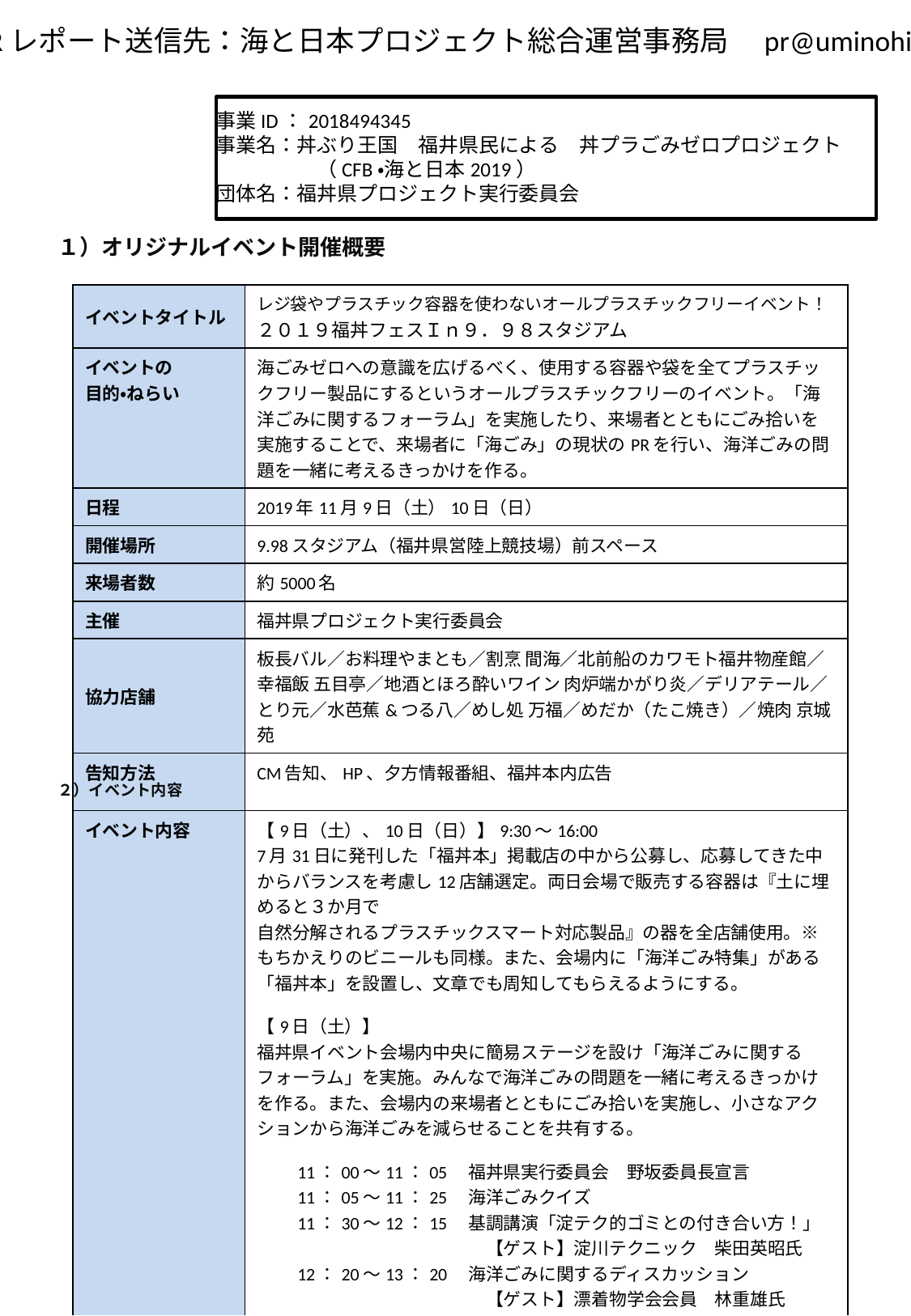

事業ID：2018494345
事業名：丼ぶり王国　福井県民による　丼プラごみゼロプロジェクト
　　　　　（CFB・海と日本2019）
団体名：福丼県プロジェクト実行委員会
１）オリジナルイベント開催概要
| イベントタイトル | レジ袋やプラスチック容器を使わないオールプラスチックフリーイベント！ ２０１９福丼フェスＩｎ９．９８スタジアム |
| --- | --- |
| イベントの 目的・ねらい | 海ごみゼロへの意識を広げるべく、使用する容器や袋を全てプラスチックフリー製品にするというオールプラスチックフリーのイベント。「海洋ごみに関するフォーラム」を実施したり、来場者とともにごみ拾いを実施することで、来場者に「海ごみ」の現状のPRを行い、海洋ごみの問題を一緒に考えるきっかけを作る。 |
| 日程 | 2019年11月9日（土）10日（日） |
| 開催場所 | 9.98スタジアム（福井県営陸上競技場）前スペース |
| 来場者数 | 約5000名 |
| 主催 | 福丼県プロジェクト実行委員会 |
| 協力店舗 | 板長バル／お料理やまとも／割烹 間海／北前船のカワモト福井物産館／ 幸福飯 五目亭／地酒とほろ酔いワイン 肉炉端かがり炎／デリアテール／ とり元／水芭蕉&つる八／めし処 万福／めだか（たこ焼き）／焼肉 京城苑 |
| 告知方法 | CM告知、HP、夕方情報番組、福丼本内広告 |
２）イベント内容

| イベント内容 | 【9日（土）、10日（日）】9:30～16:00 7月31日に発刊した「福丼本」掲載店の中から公募し、応募してきた中からバランスを考慮し12店舗選定。両日会場で販売する容器は『土に埋めると３か月で 自然分解されるプラスチックスマート対応製品』の器を全店舗使用。※もちかえりのビニールも同様。また、会場内に「海洋ごみ特集」がある「福丼本」を設置し、文章でも周知してもらえるようにする。 【9日（土）】 福丼県イベント会場内中央に簡易ステージを設け「海洋ごみに関するフォーラム」を実施。みんなで海洋ごみの問題を一緒に考えるきっかけを作る。また、会場内の来場者とともにごみ拾いを実施し、小さなアクションから海洋ごみを減らせることを共有する。 　　11：00～11：05　福丼県実行委員会　野坂委員長宣言 　　11：05～11：25　海洋ごみクイズ 　　11：30～12：15　基調講演「淀テク的ゴミとの付き合い方！」 　　　　　　　　　　　　　【ゲスト】淀川テクニック　柴田英昭氏 　　12：20～13：20　海洋ごみに関するディスカッション 　　　　　　　　　　　　　【ゲスト】漂着物学会会員　林重雄氏 　　　　　　　　　　　　　　　　　　 エコプランふくい　高島直子氏 　　13：30～　　　　 会場内でごみ拾い |
| --- | --- |